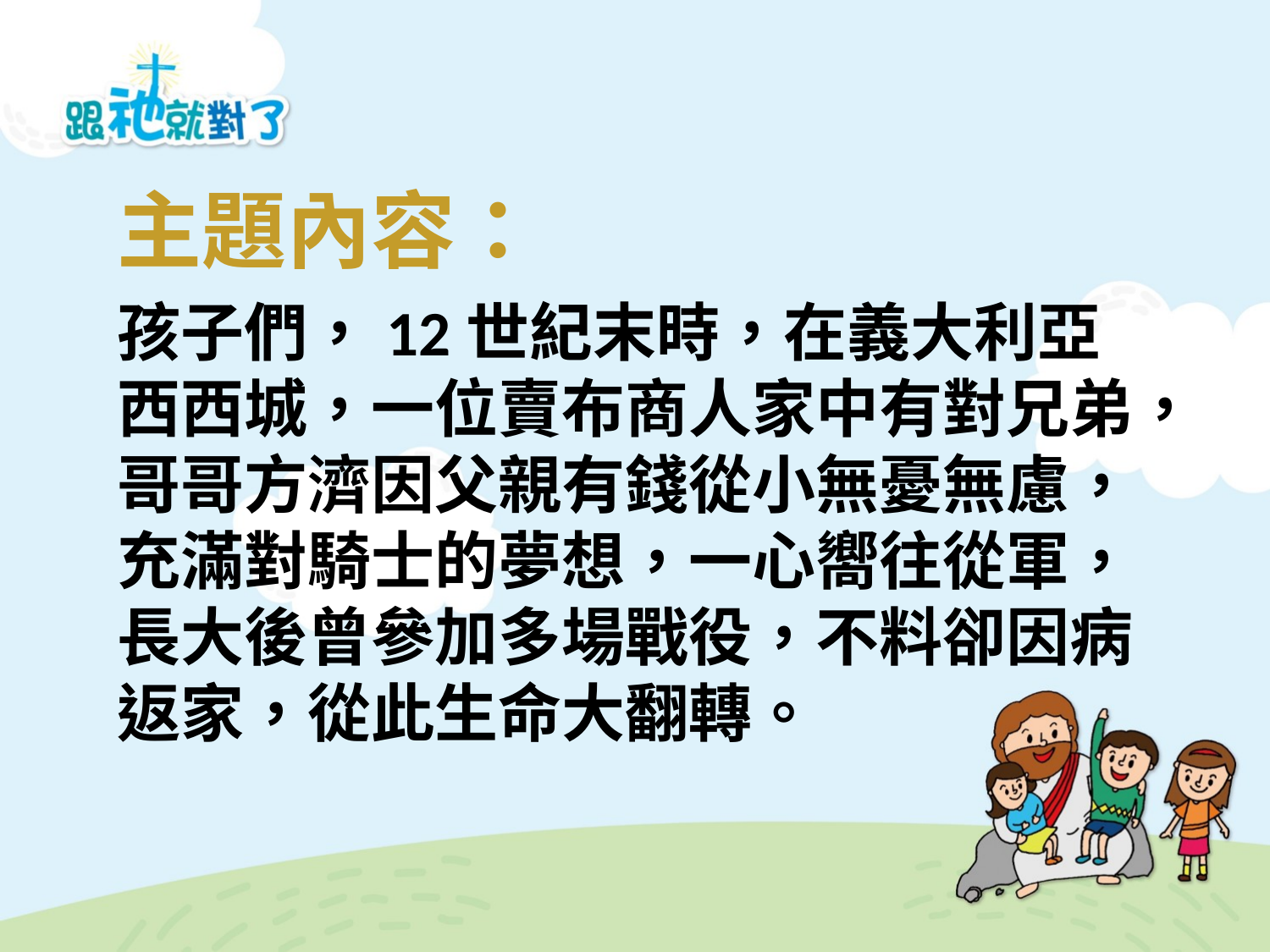

主題內容：
孩子們，12世紀末時，在義大利亞西西城，一位賣布商人家中有對兄弟，哥哥方濟因父親有錢從小無憂無慮，充滿對騎士的夢想，一心嚮往從軍，長大後曾參加多場戰役，不料卻因病返家，從此生命大翻轉。